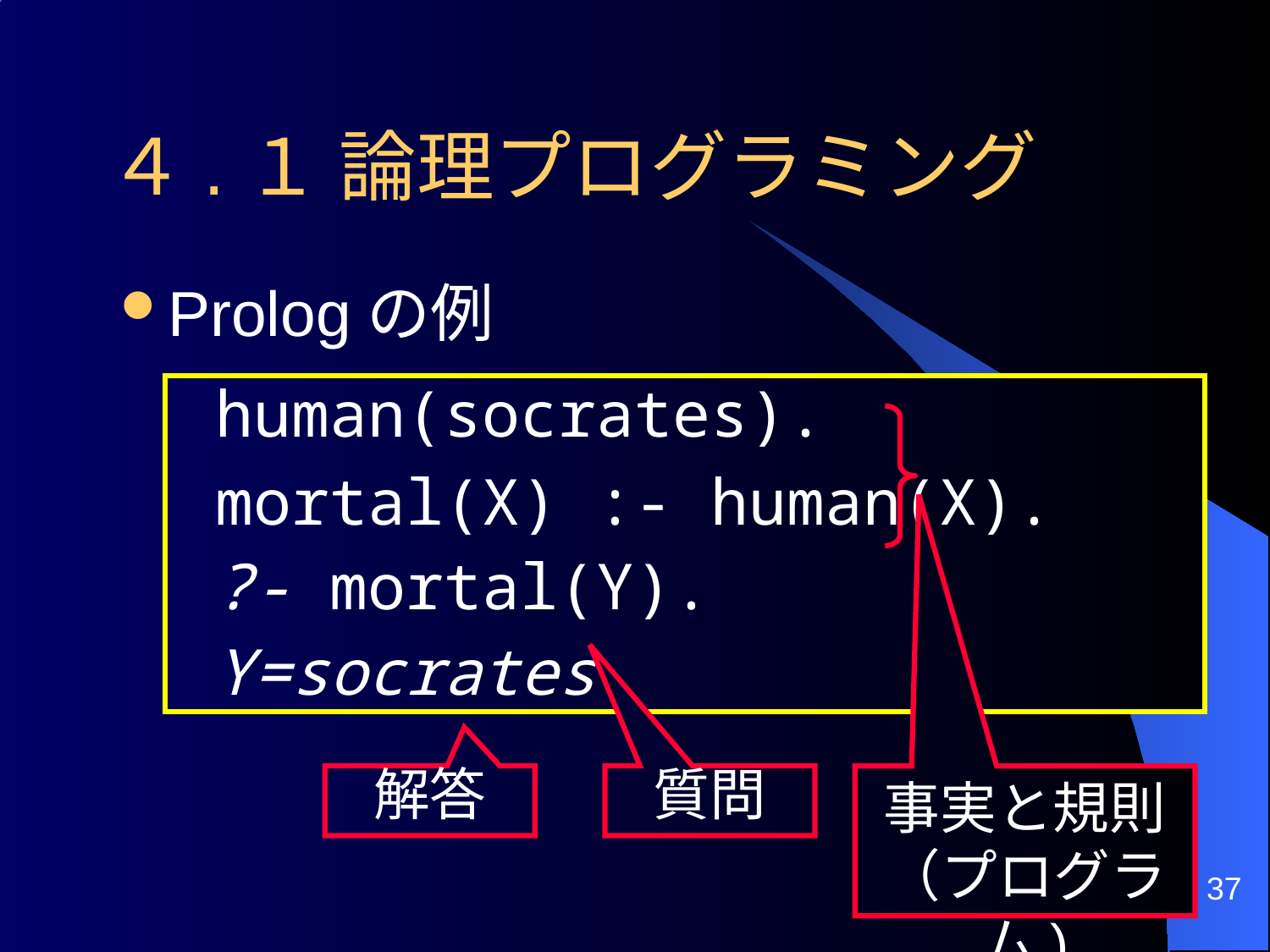

# ４.１ 論理プログラミング
Prologの例
 human(socrates).
 mortal(X) :- human(X).
 ?- mortal(Y).
 Y=socrates

解答
質問
事実と規則（プログラム)
37